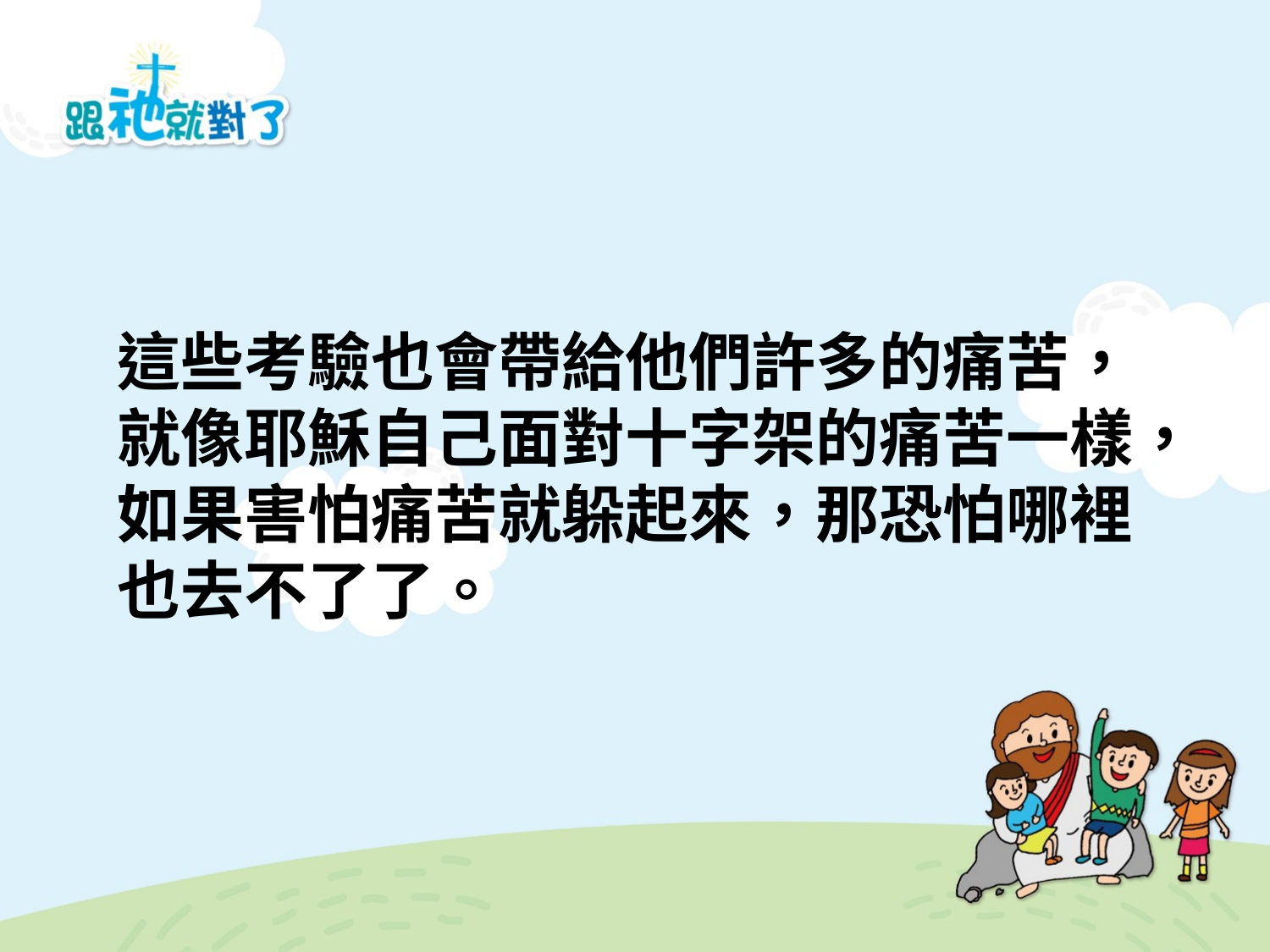

這些考驗也會帶給他們許多的痛苦，就像耶穌自己面對十字架的痛苦一樣，如果害怕痛苦就躲起來，那恐怕哪裡也去不了了。